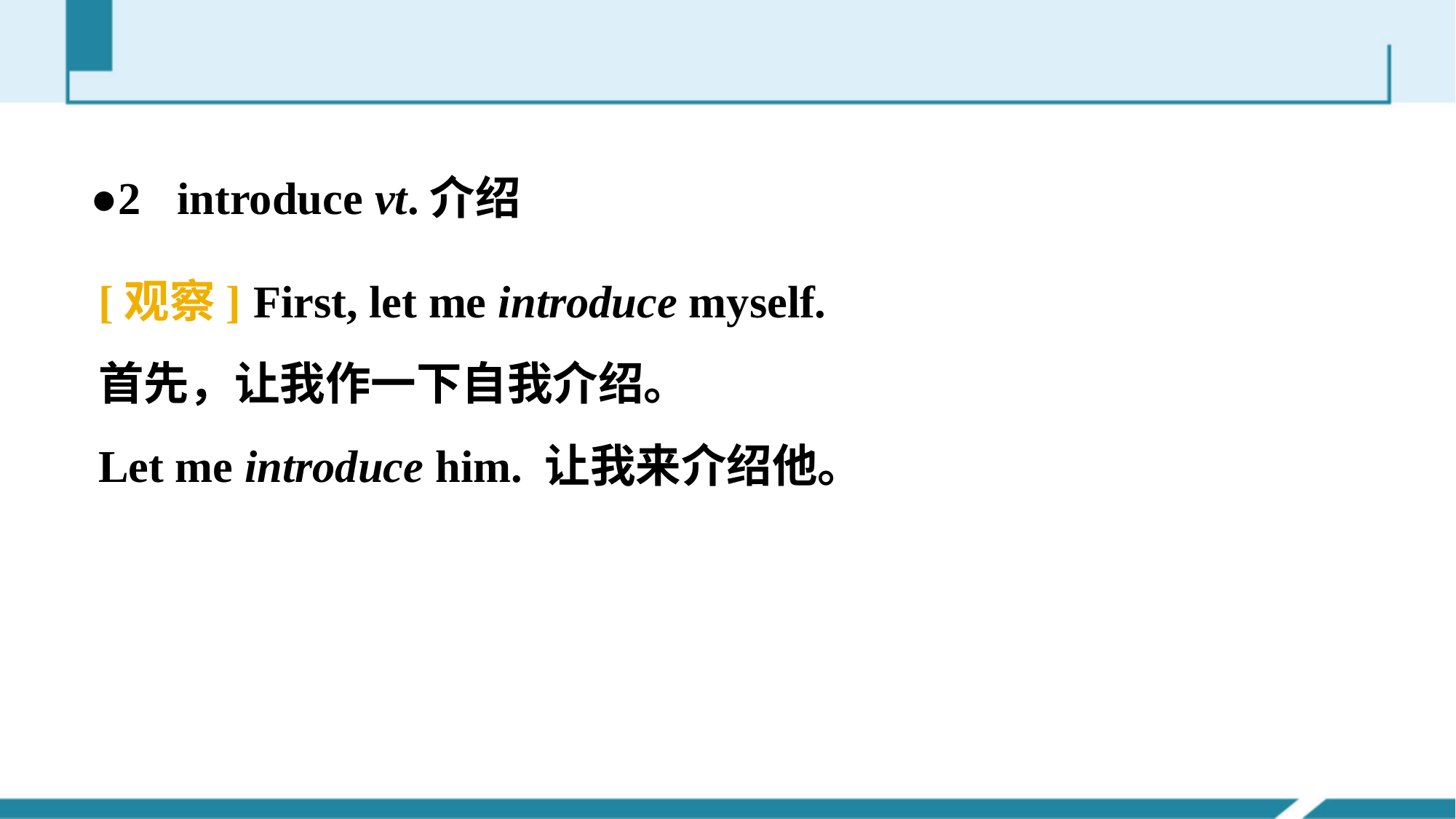

●2   introduce vt.介绍
[观察] First, let me introduce myself.
首先，让我作一下自我介绍。
Let me introduce him. 让我来介绍他。